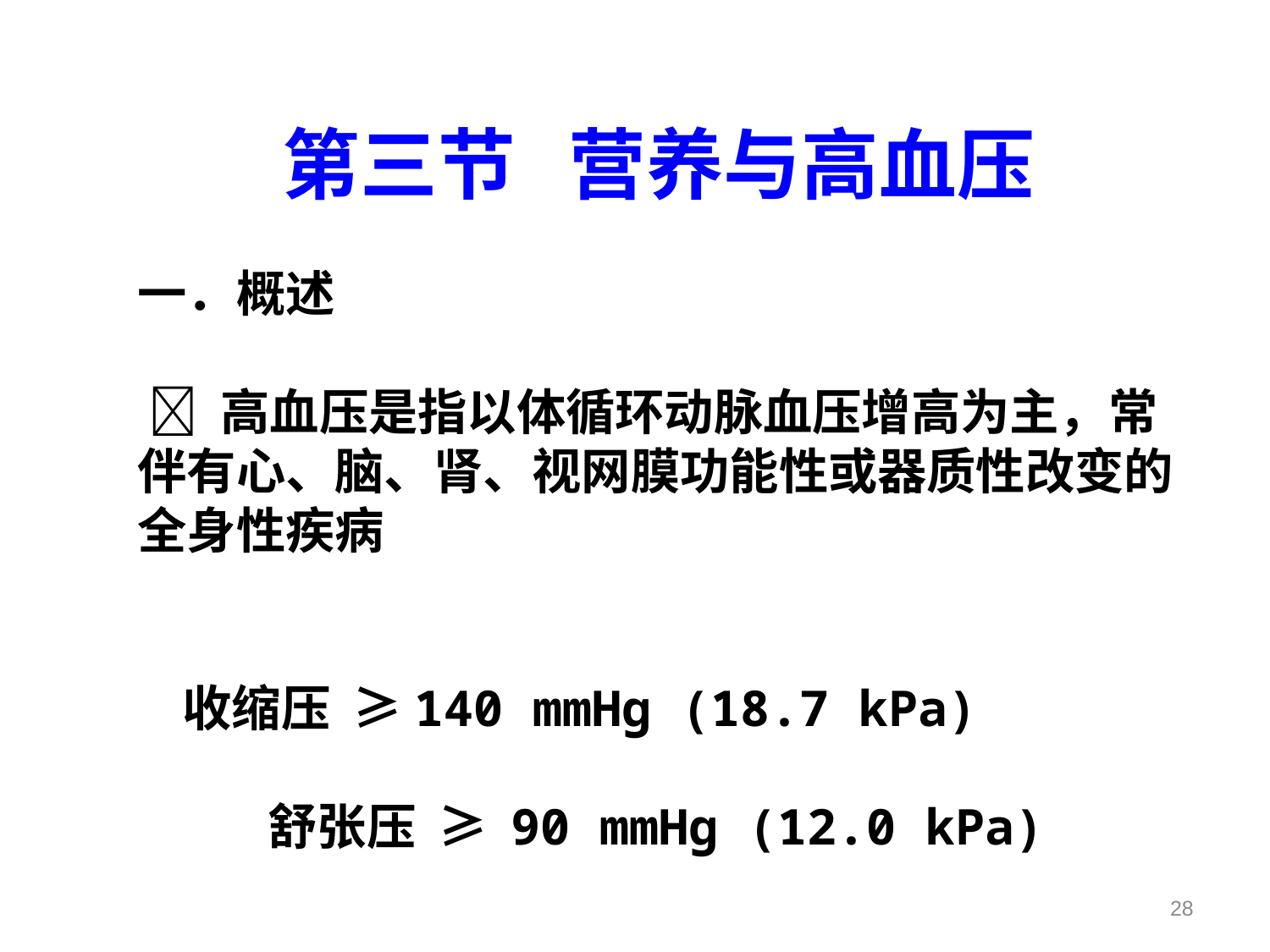

第三节   营养与高血压
一．概述
 •  高血压是指以体循环动脉血压增高为主，常伴有心、脑、肾、视网膜功能性或器质性改变的全身性疾病
    收缩压  ≥140 mmHg (18.7 kPa)
    舒张压  ≥ 90 mmHg (12.0 kPa)
28